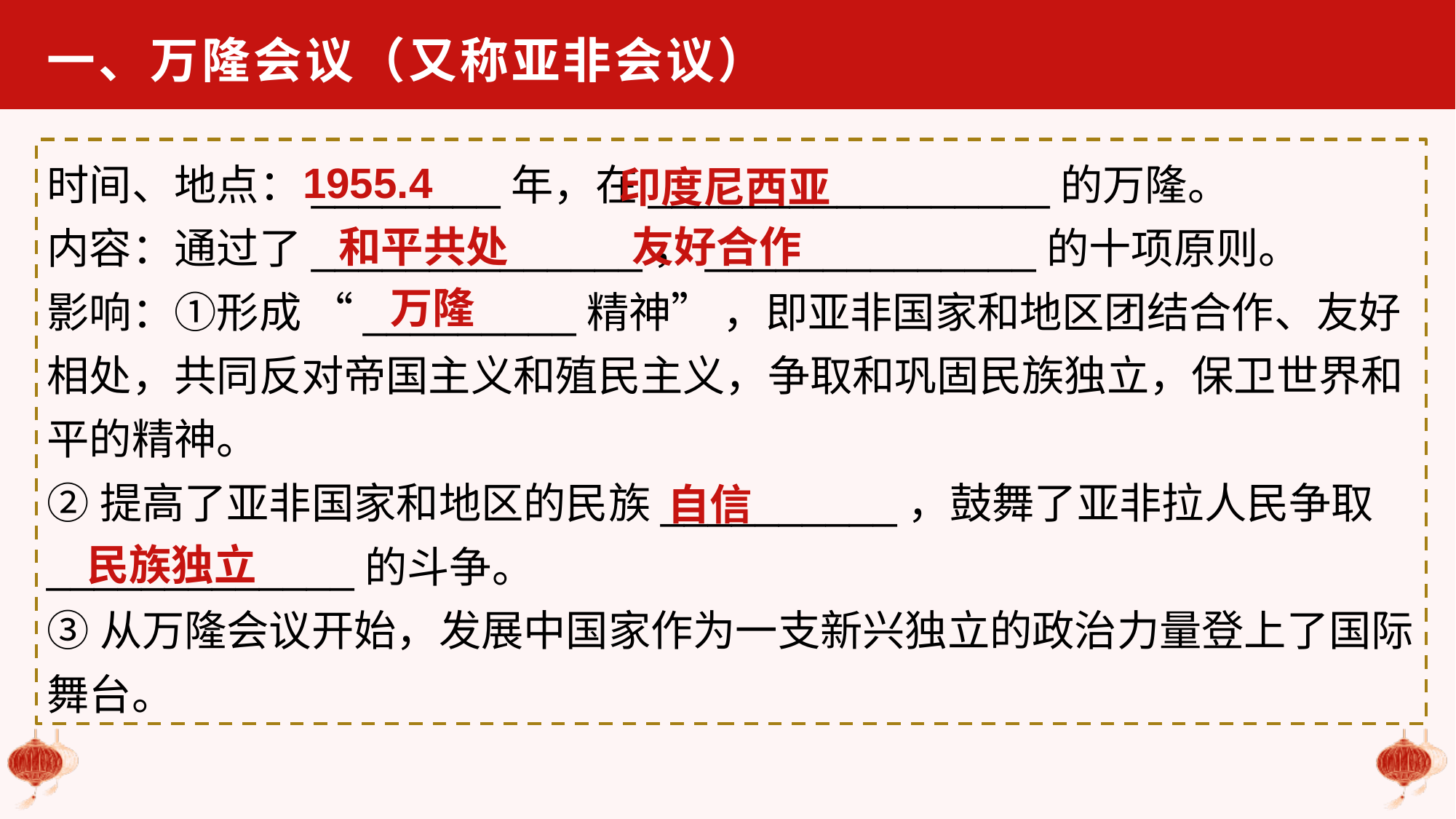

一、万隆会议（又称亚非会议）
1955.4
印度尼西亚
时间、地点：________年，在_________________的万隆。
内容：通过了______________，______________的十项原则。
影响：①形成 “_________精神” ，即亚非国家和地区团结合作、友好相处，共同反对帝国主义和殖民主义，争取和巩固民族独立，保卫世界和平的精神。
②提高了亚非国家和地区的民族__________，鼓舞了亚非拉人民争取_____________的斗争。
③从万隆会议开始，发展中国家作为一支新兴独立的政治力量登上了国际舞台。
和平共处
友好合作
万隆
自信
民族独立